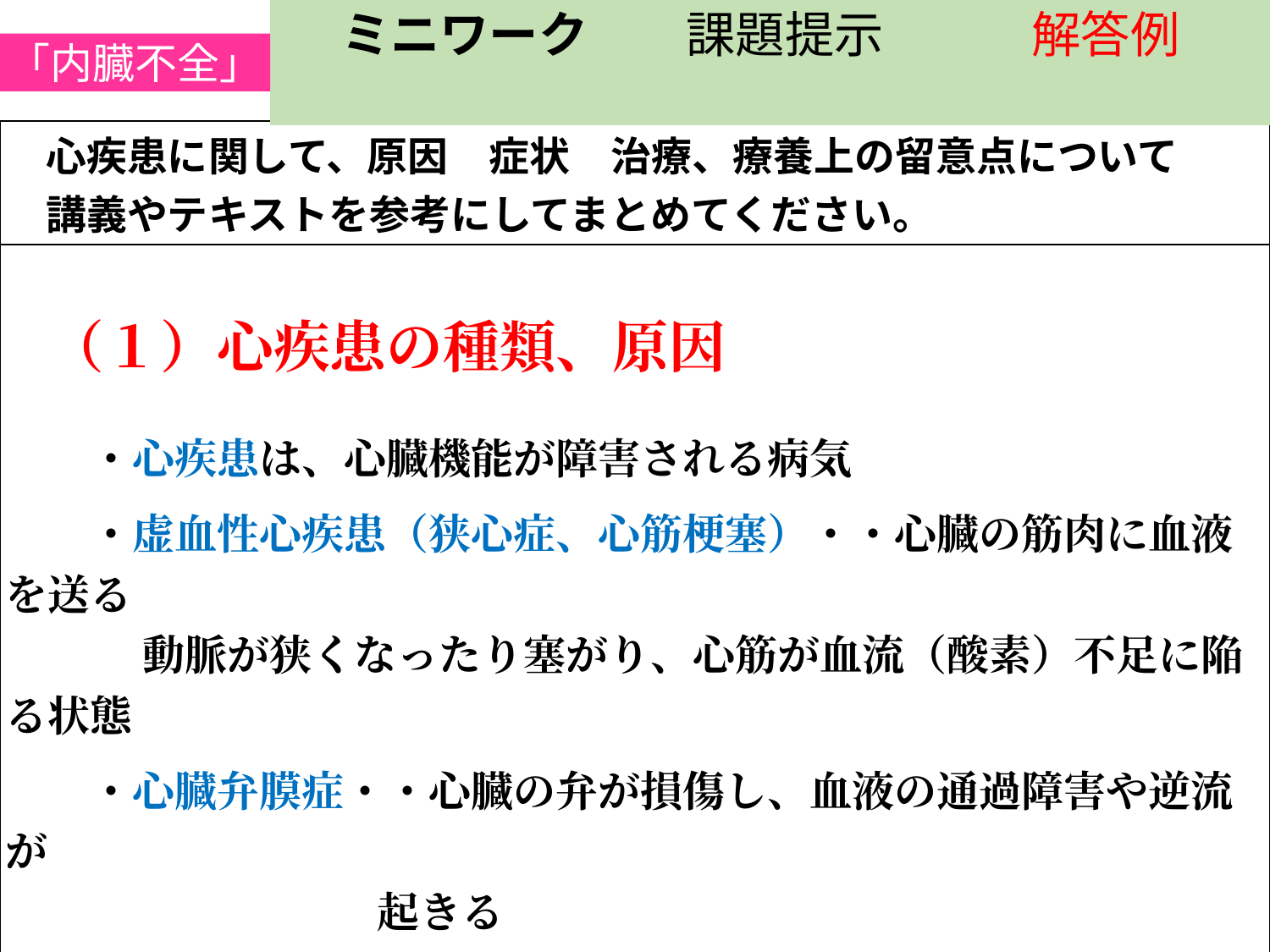

「内臓不全」
   ミニワーク　　課題提示　　　解答例
| 心疾患に関して、原因　症状　治療、療養上の留意点について 　講義やテキストを参考にしてまとめてください。 |
| --- |
| （１）心疾患の種類、原因   　　・心疾患は、心臓機能が障害される病気 　　・虚血性心疾患（狭心症、心筋梗塞）・・心臓の筋肉に血液を送る 　　　 動脈が狭くなったり塞がり、心筋が血流（酸素）不足に陥る状態 　　・心臓弁膜症・・心臓の弁が損傷し、血液の通過障害や逆流が 起きる 　　・不整脈・・・心拍数やリズムが一定でない状態　 心房細動は脳梗塞の原因になる 　　・心不全・・・心臓のポンプ機能が低下する状態　急性と慢性がある |